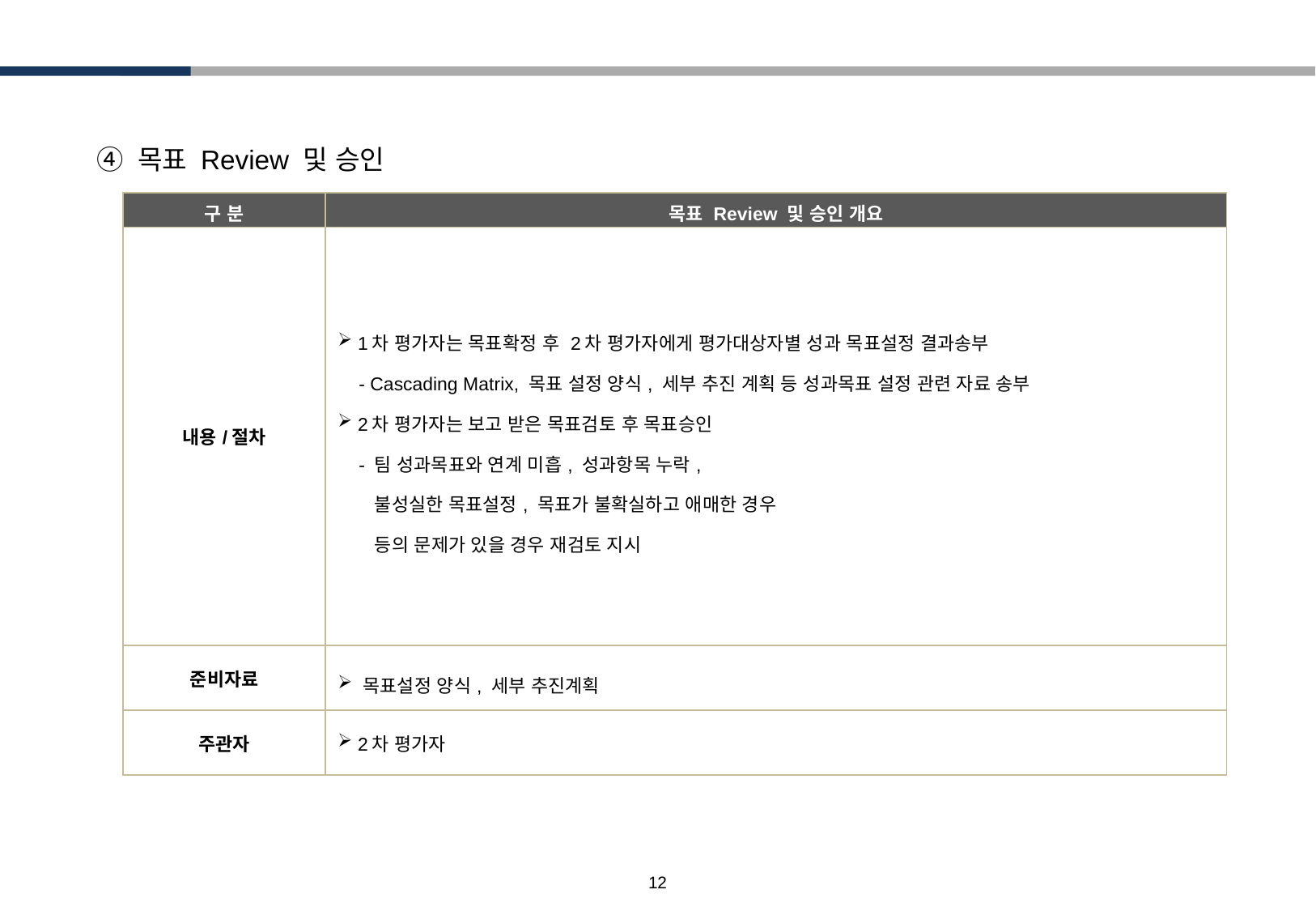

④ 목표 Review 및 승인
| 구 분 | 목표 Review 및 승인 개요 |
| --- | --- |
| 내용/절차 | 1차 평가자는 목표확정 후 2차 평가자에게 평가대상자별 성과 목표설정 결과송부 - Cascading Matrix, 목표 설정 양식, 세부 추진 계획 등 성과목표 설정 관련 자료 송부 2차 평가자는 보고 받은 목표검토 후 목표승인 - 팀 성과목표와 연계 미흡, 성과항목 누락, 불성실한 목표설정, 목표가 불확실하고 애매한 경우 등의 문제가 있을 경우 재검토 지시 |
| 준비자료 | 목표설정 양식, 세부 추진계획 |
| 주관자 | 2차 평가자 |
12